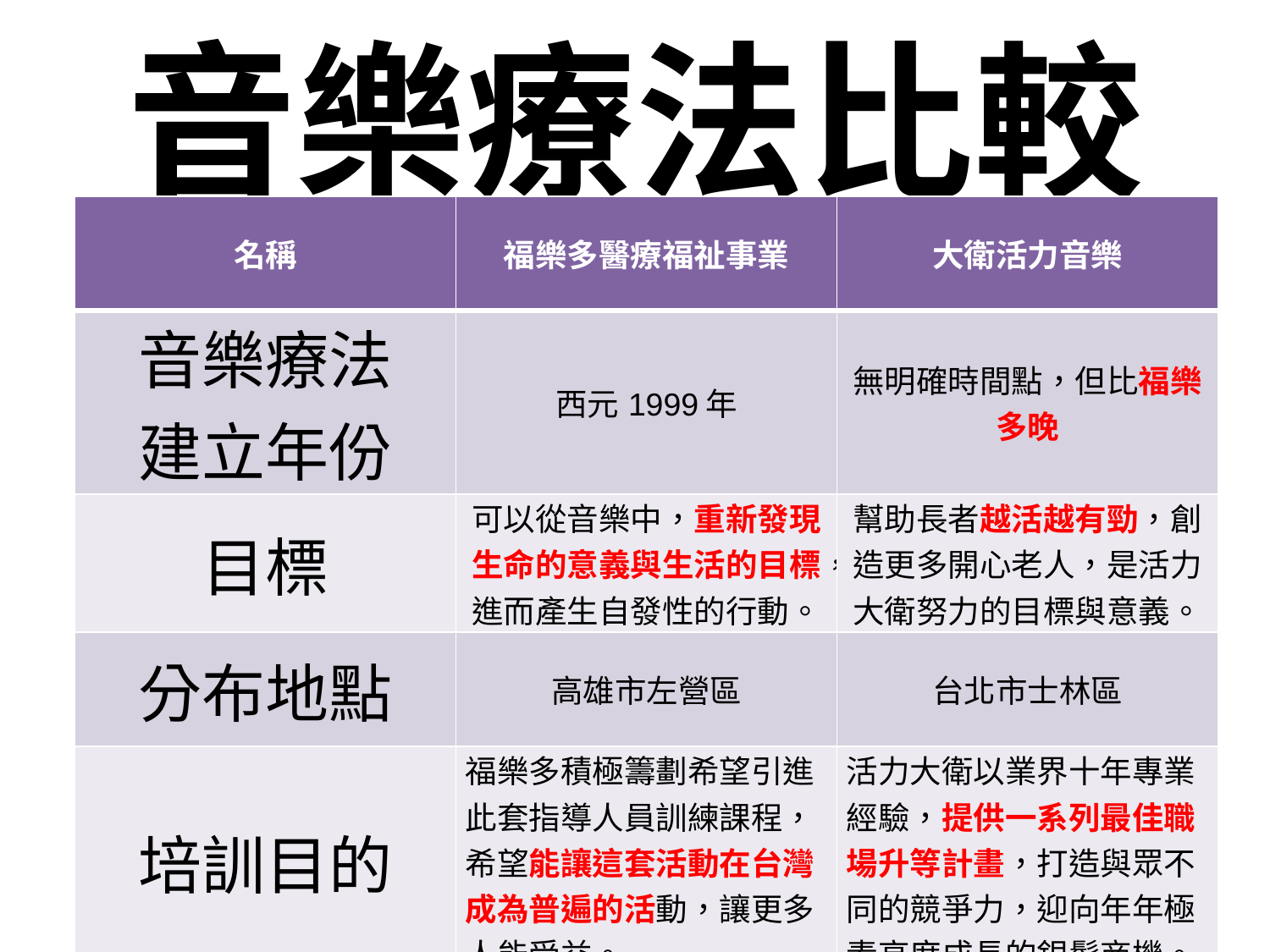

# 音樂療法比較
| 名稱 | 福樂多醫療福祉事業 | 大衛活力音樂 |
| --- | --- | --- |
| 音樂療法 建立年份 | 西元1999年 | 無明確時間點，但比福樂多晚 |
| 目標 | 可以從音樂中，重新發現生命的意義與生活的目標，進而產生自發性的行動。 | 幫助長者越活越有勁，創造更多開心老人，是活力大衛努力的目標與意義。 |
| 分布地點 | 高雄市左營區 | 台北市士林區 |
| 培訓目的 | 福樂多積極籌劃希望引進此套指導人員訓練課程，希望能讓這套活動在台灣成為普遍的活動，讓更多人能受益。 | 活力大衛以業界十年專業經驗，提供一系列最佳職場升等計畫，打造與眾不同的競爭力，迎向年年極素高度成長的銀髮商機。 |